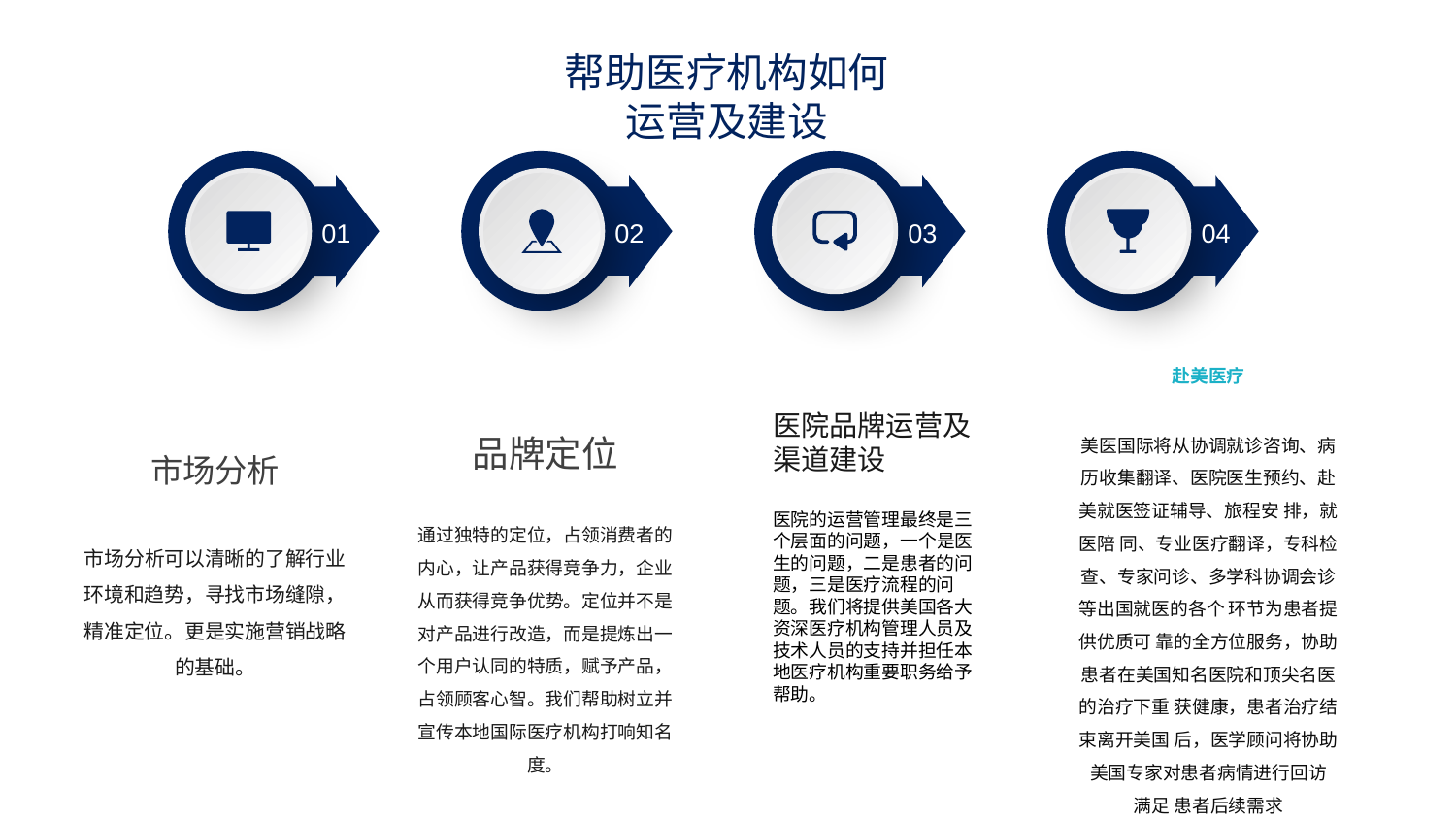

帮助医疗机构如何运营及建设

01
02
03
04

赴美医疗
美医国际将从协调就诊咨询、病历收集翻译、医院医生预约、赴美就医签证辅导、旅程安 排，就医陪 同、专业医疗翻译，专科检查、专家问诊、多学科协调会诊等出国就医的各个 环节为患者提供优质可 靠的全方位服务，协助患者在美国知名医院和顶尖名医的治疗下重 获健康，患者治疗结束离开美国 后，医学顾问将协助美国专家对患者病情进行回访
满足 患者后续需求
医院品牌运营及渠道建设
医院的运营管理最终是三个层面的问题，一个是医生的问题，二是患者的问题，三是医疗流程的问题。我们将提供美国各大资深医疗机构管理人员及技术人员的支持并担任本地医疗机构重要职务给予帮助。

品牌定位

通过独特的定位，占领消费者的内心，让产品获得竞争力，企业从而获得竞争优势。定位并不是对产品进行改造，而是提炼出一个用户认同的特质，赋予产品，占领顾客心智。我们帮助树立并宣传本地国际医疗机构打响知名度。
市场分析

市场分析可以清晰的了解行业环境和趋势，寻找市场缝隙，精准定位。更是实施营销战略的基础。